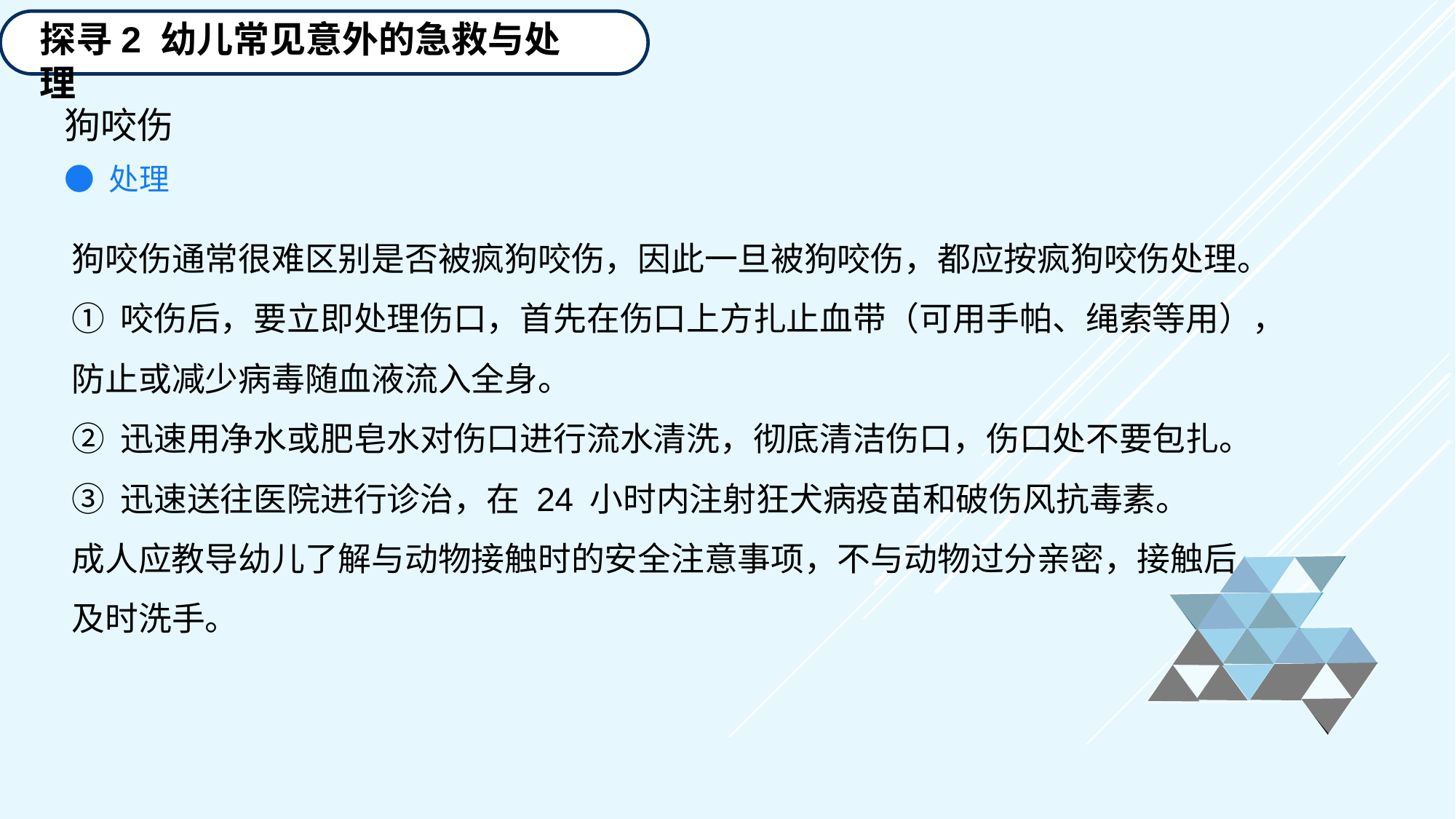

探寻2 幼儿常见意外的急救与处理
狗咬伤
● 处理
狗咬伤通常很难区别是否被疯狗咬伤，因此一旦被狗咬伤，都应按疯狗咬伤处理。
① 咬伤后，要立即处理伤口，首先在伤口上方扎止血带（可用手帕、绳索等用），防止或减少病毒随血液流入全身。
② 迅速用净水或肥皂水对伤口进行流水清洗，彻底清洁伤口，伤口处不要包扎。
③ 迅速送往医院进行诊治，在 24 小时内注射狂犬病疫苗和破伤风抗毒素。
成人应教导幼儿了解与动物接触时的安全注意事项，不与动物过分亲密，接触后及时洗手。